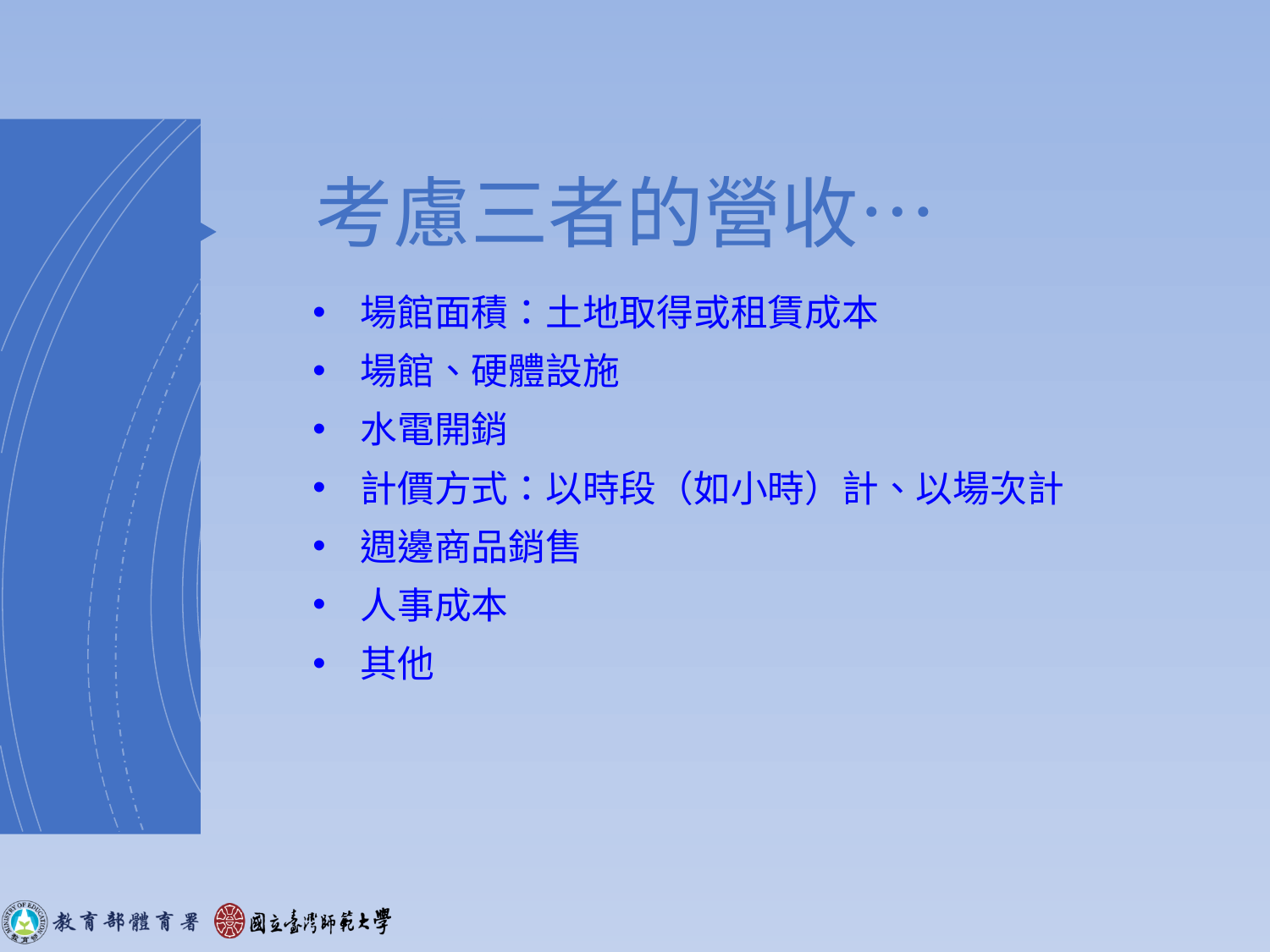

# 考慮三者的營收…

場館面積：土地取得或租賃成本
場館、硬體設施
水電開銷
計價方式：以時段（如小時）計、以場次計
週邊商品銷售
人事成本
其他